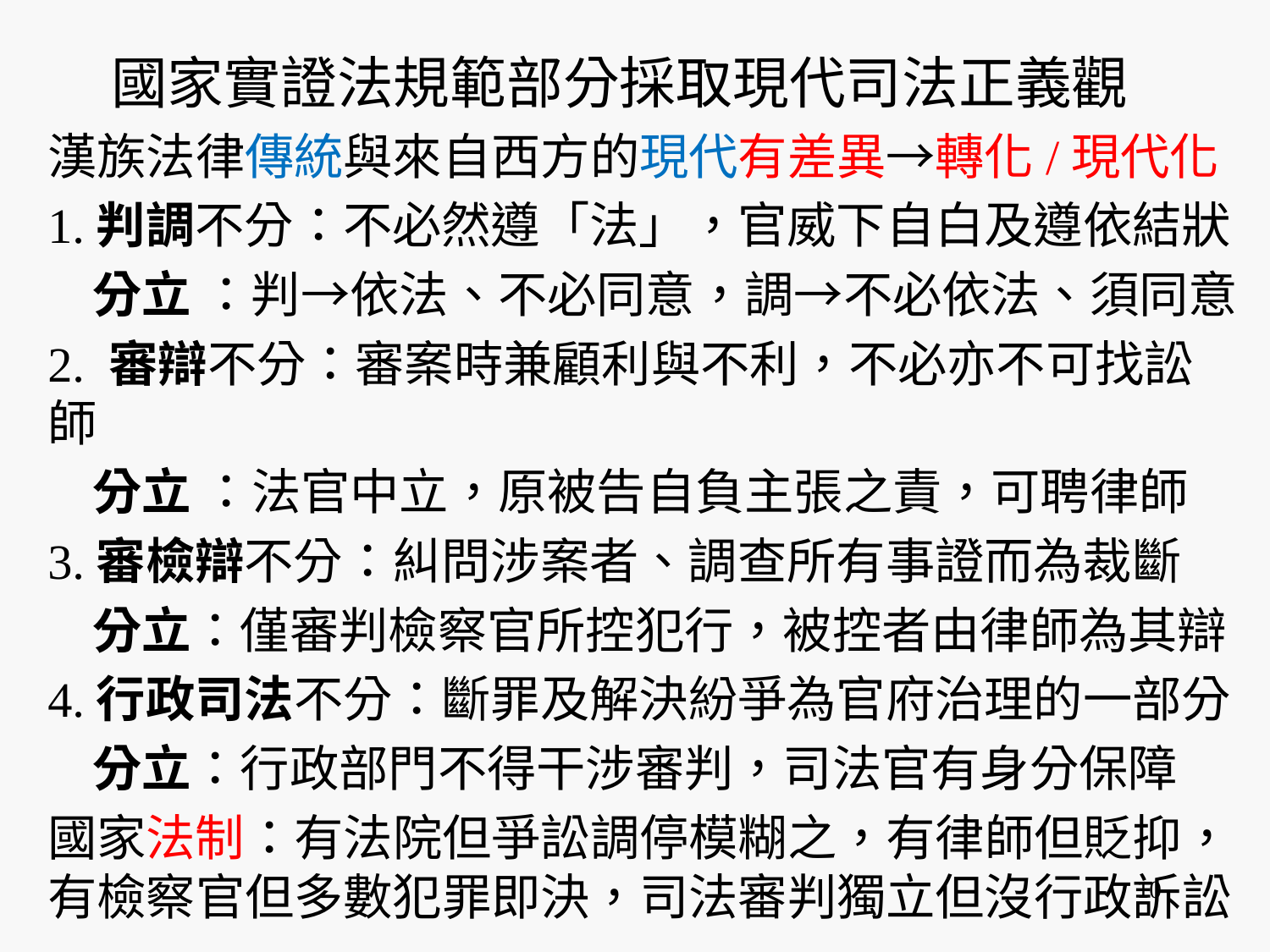

# 國家實證法規範部分採取現代司法正義觀
漢族法律傳統與來自西方的現代有差異→轉化/現代化
1.判調不分：不必然遵「法」，官威下自白及遵依結狀
   分立 ：判→依法、不必同意，調→不必依法、須同意
2. 審辯不分：審案時兼顧利與不利，不必亦不可找訟師
   分立 ：法官中立，原被告自負主張之責，可聘律師
3.審檢辯不分：糾問涉案者、調查所有事證而為裁斷
   分立：僅審判檢察官所控犯行，被控者由律師為其辯
4.行政司法不分：斷罪及解決紛爭為官府治理的一部分
   分立：行政部門不得干涉審判，司法官有身分保障
國家法制：有法院但爭訟調停模糊之，有律師但貶抑，有檢察官但多數犯罪即決，司法審判獨立但沒行政訴訟

10